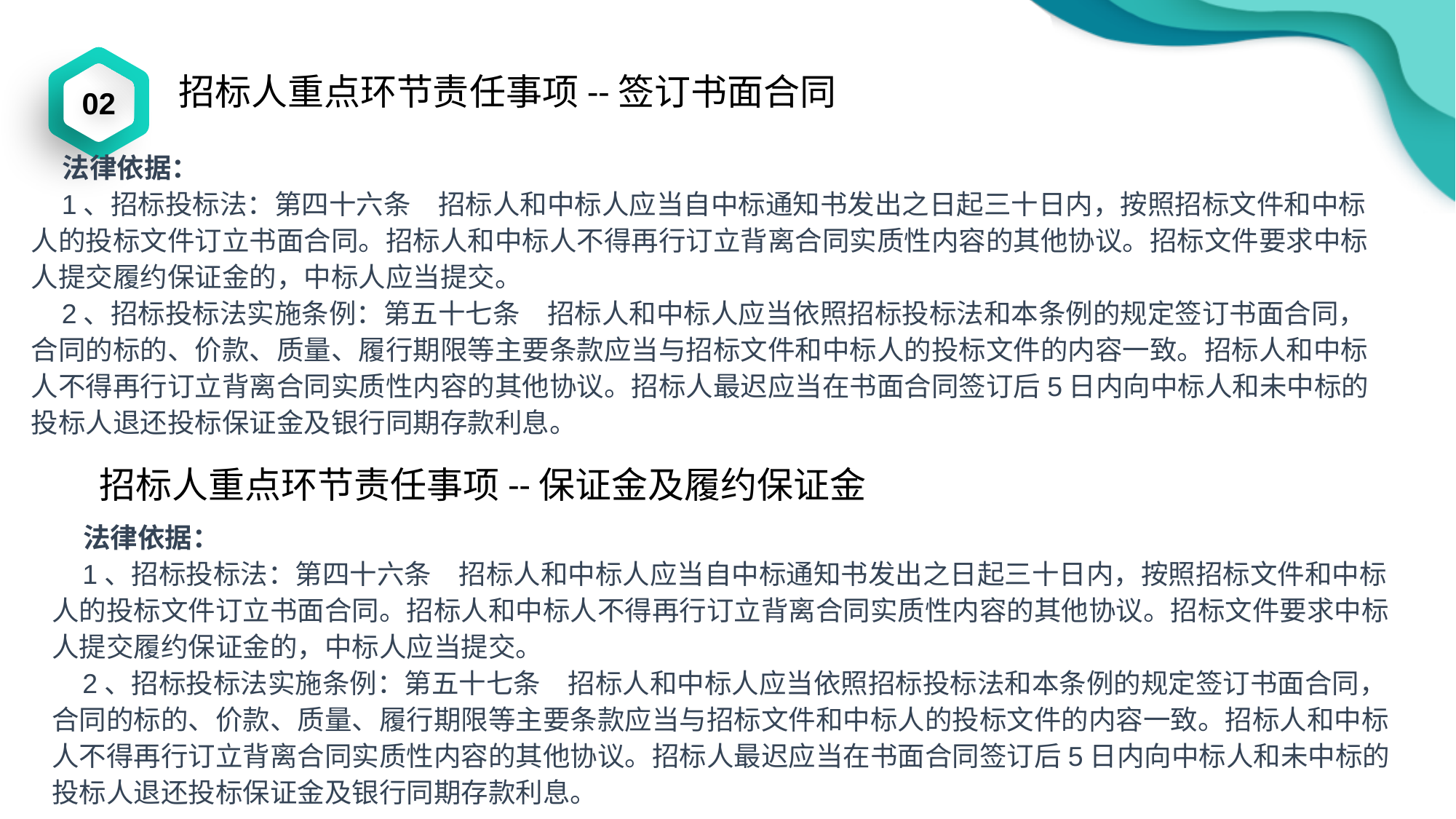

02
招标人重点环节责任事项--签订书面合同
    法律依据：
    1、招标投标法：第四十六条　招标人和中标人应当自中标通知书发出之日起三十日内，按照招标文件和中标人的投标文件订立书面合同。招标人和中标人不得再行订立背离合同实质性内容的其他协议。招标文件要求中标人提交履约保证金的，中标人应当提交。
    2、招标投标法实施条例：第五十七条　招标人和中标人应当依照招标投标法和本条例的规定签订书面合同，合同的标的、价款、质量、履行期限等主要条款应当与招标文件和中标人的投标文件的内容一致。招标人和中标人不得再行订立背离合同实质性内容的其他协议。招标人最迟应当在书面合同签订后5日内向中标人和未中标的投标人退还投标保证金及银行同期存款利息。

招标人重点环节责任事项--保证金及履约保证金
    法律依据：
    1、招标投标法：第四十六条　招标人和中标人应当自中标通知书发出之日起三十日内，按照招标文件和中标人的投标文件订立书面合同。招标人和中标人不得再行订立背离合同实质性内容的其他协议。招标文件要求中标人提交履约保证金的，中标人应当提交。
    2、招标投标法实施条例：第五十七条　招标人和中标人应当依照招标投标法和本条例的规定签订书面合同，合同的标的、价款、质量、履行期限等主要条款应当与招标文件和中标人的投标文件的内容一致。招标人和中标人不得再行订立背离合同实质性内容的其他协议。招标人最迟应当在书面合同签订后5日内向中标人和未中标的投标人退还投标保证金及银行同期存款利息。